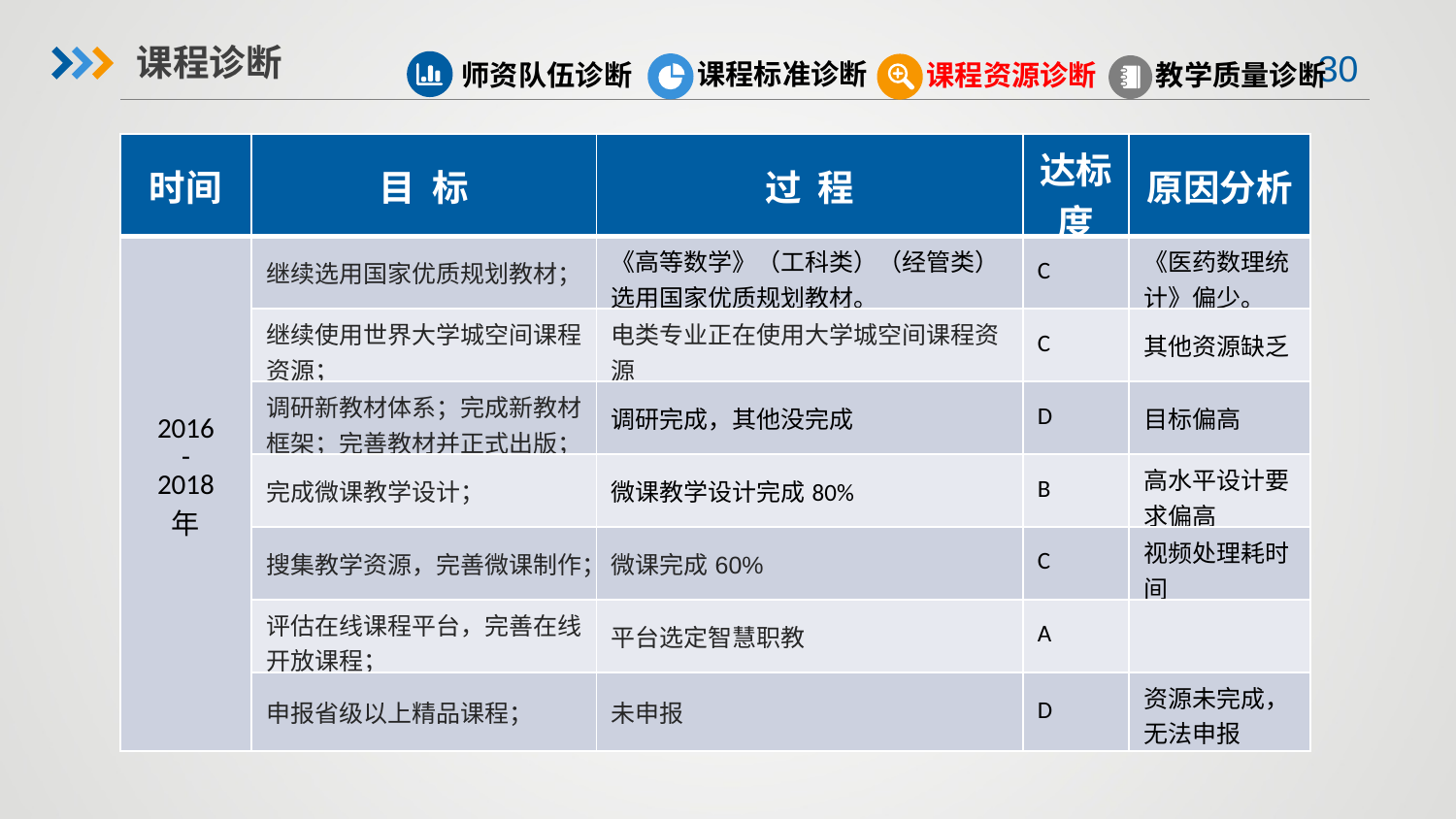

课程诊断
课程标准诊断
师资队伍诊断
课程资源诊断
教学质量诊断

| 时间 | 目 标 | 过 程 | 达标度 | 原因分析 |
| --- | --- | --- | --- | --- |
| 2016 - 2018 年 | 继续选用国家优质规划教材； | 《高等数学》（工科类）（经管类）选用国家优质规划教材。 | C | 《医药数理统计》偏少。 |
|  | 继续使用世界大学城空间课程资源； | 电类专业正在使用大学城空间课程资源 | C | 其他资源缺乏 |
|  | 调研新教材体系；完成新教材框架；完善教材并正式出版； | 调研完成，其他没完成 | D | 目标偏高 |
|  | 完成微课教学设计； | 微课教学设计完成80% | B | 高水平设计要求偏高 |
|  | 搜集教学资源，完善微课制作； | 微课完成60% | C | 视频处理耗时间 |
|  | 评估在线课程平台，完善在线开放课程； | 平台选定智慧职教 | A |  |
|  | 申报省级以上精品课程； | 未申报 | D | 资源未完成，无法申报 |